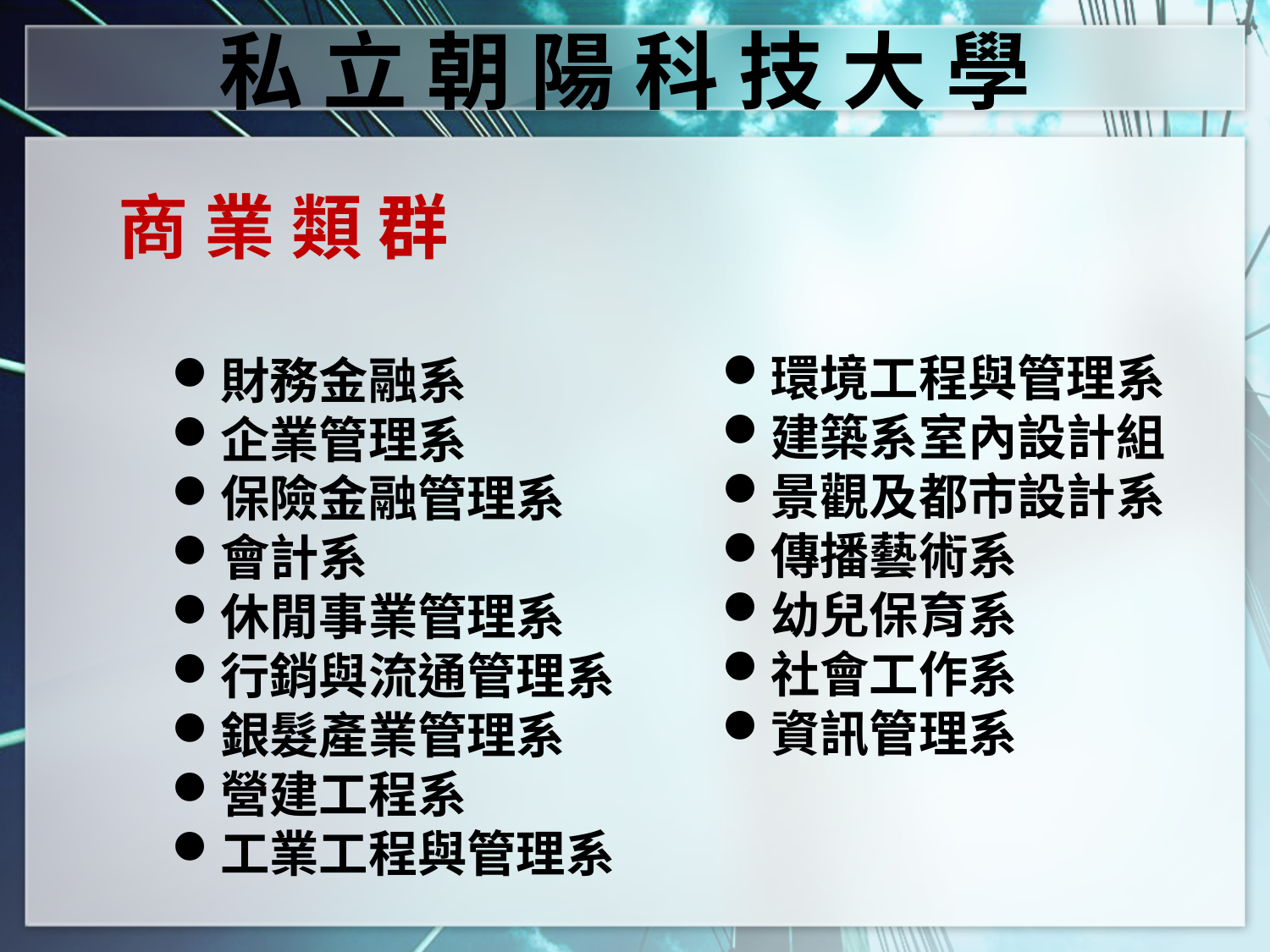

私 立 朝 陽 科 技 大 學

商 業 類 群
環境工程與管理系
建築系室內設計組
景觀及都市設計系
傳播藝術系
幼兒保育系
社會工作系
資訊管理系

財務金融系
企業管理系
保險金融管理系
會計系
休閒事業管理系
行銷與流通管理系
銀髮產業管理系
營建工程系
工業工程與管理系